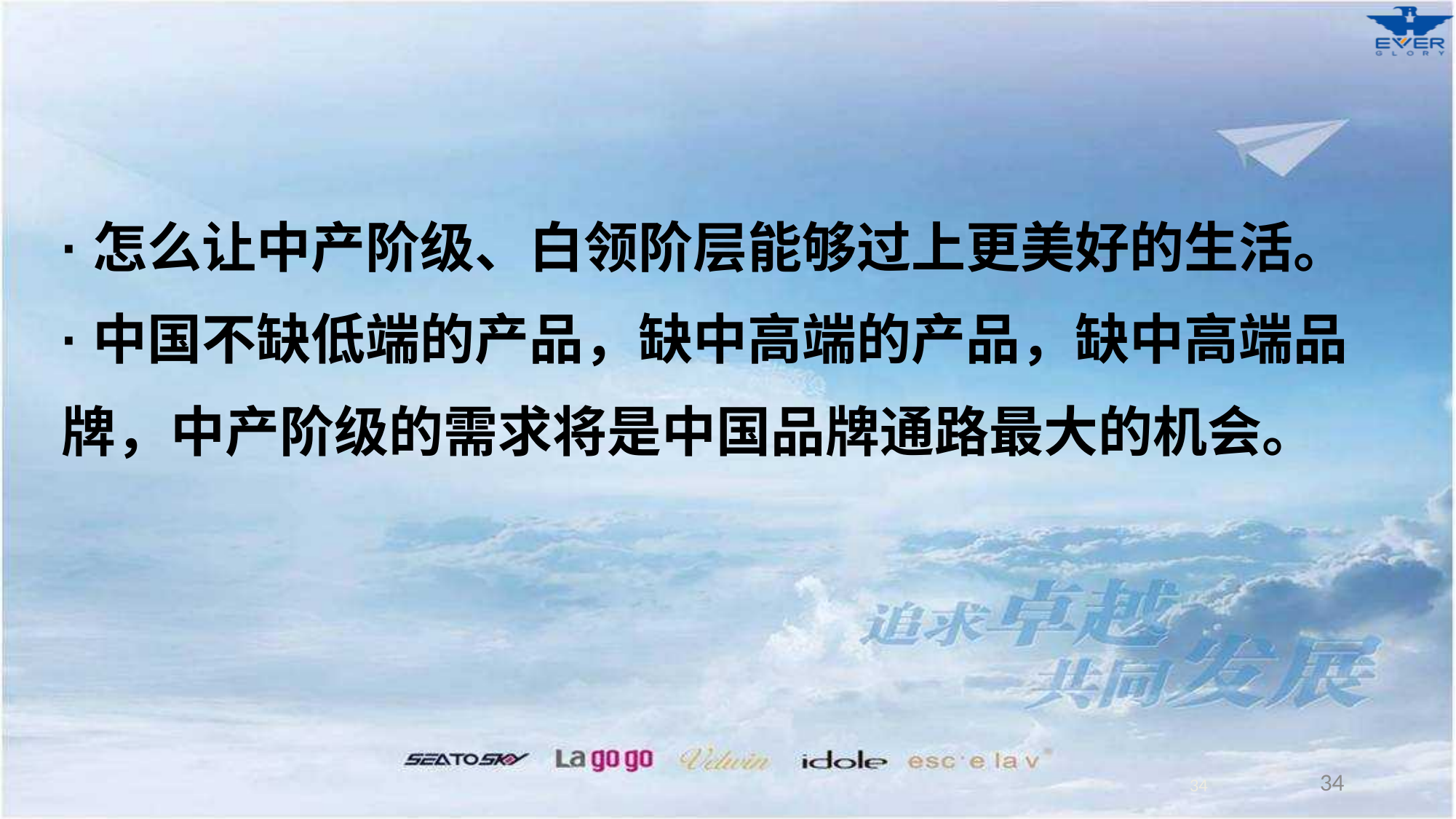

·怎么让中产阶级、白领阶层能够过上更美好的生活。
·中国不缺低端的产品，缺中高端的产品，缺中高端品牌，中产阶级的需求将是中国品牌通路最大的机会。
34
34